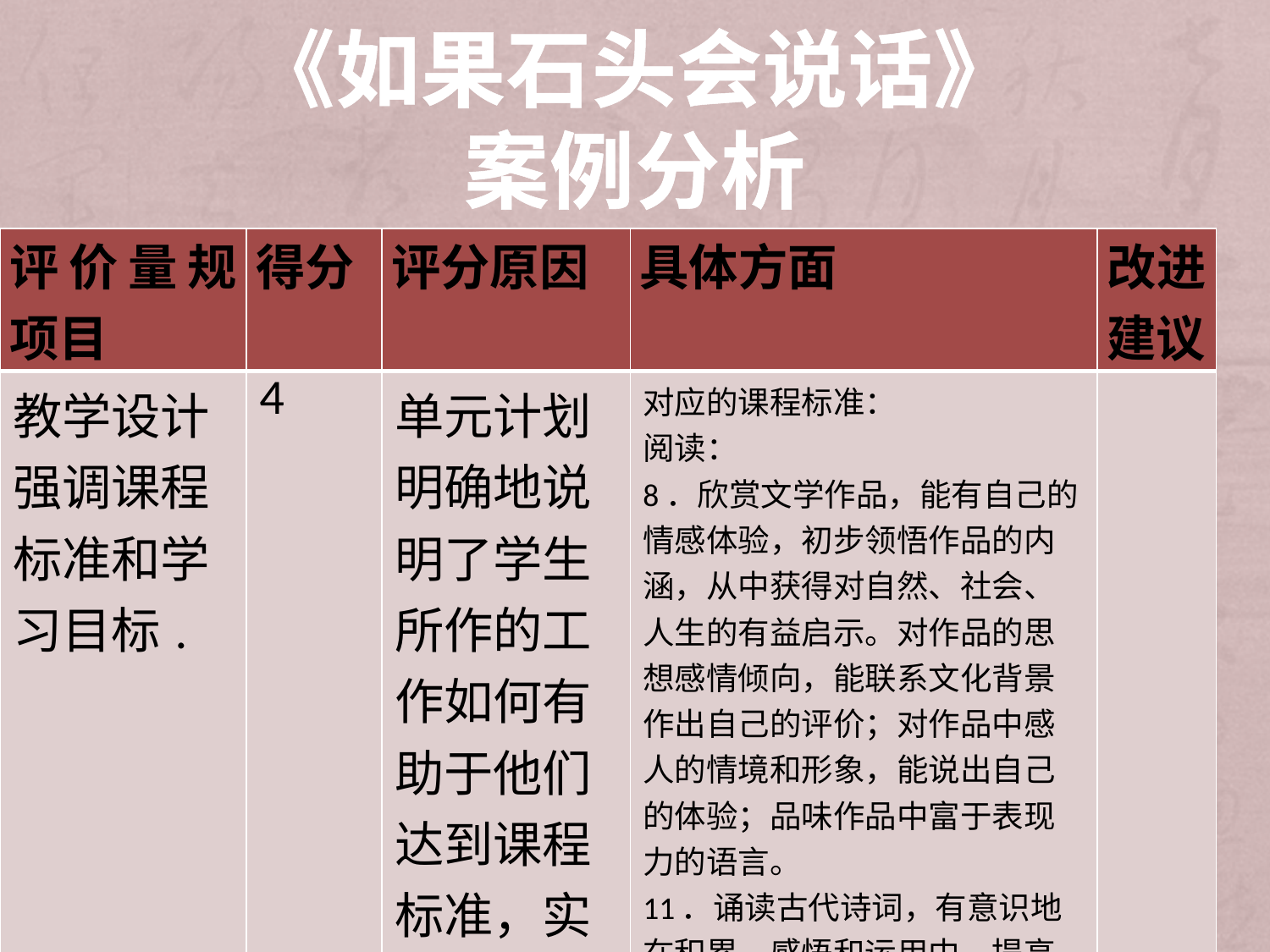

# 《如果石头会说话》 案例分析
| 评价量规项目 | 得分 | 评分原因 | 具体方面 | 改进建议 |
| --- | --- | --- | --- | --- |
| 教学设计强调课程标准和学习目标. | 4 | 单元计划明确地说明了学生所作的工作如何有助于他们达到课程标准，实现学习目标。 | 对应的课程标准： 阅读： 8．欣赏文学作品，能有自己的情感体验，初步领悟作品的内涵，从中获得对自然、社会、人生的有益启示。对作品的思想感情倾向，能联系文化背景作出自己的评价；对作品中感人的情境和形象，能说出自己的体验；品味作品中富于表现力的语言。 11．诵读古代诗词，有意识地在积累、感悟和运用中，提高自己的欣赏品味和审美情趣。…… |  |